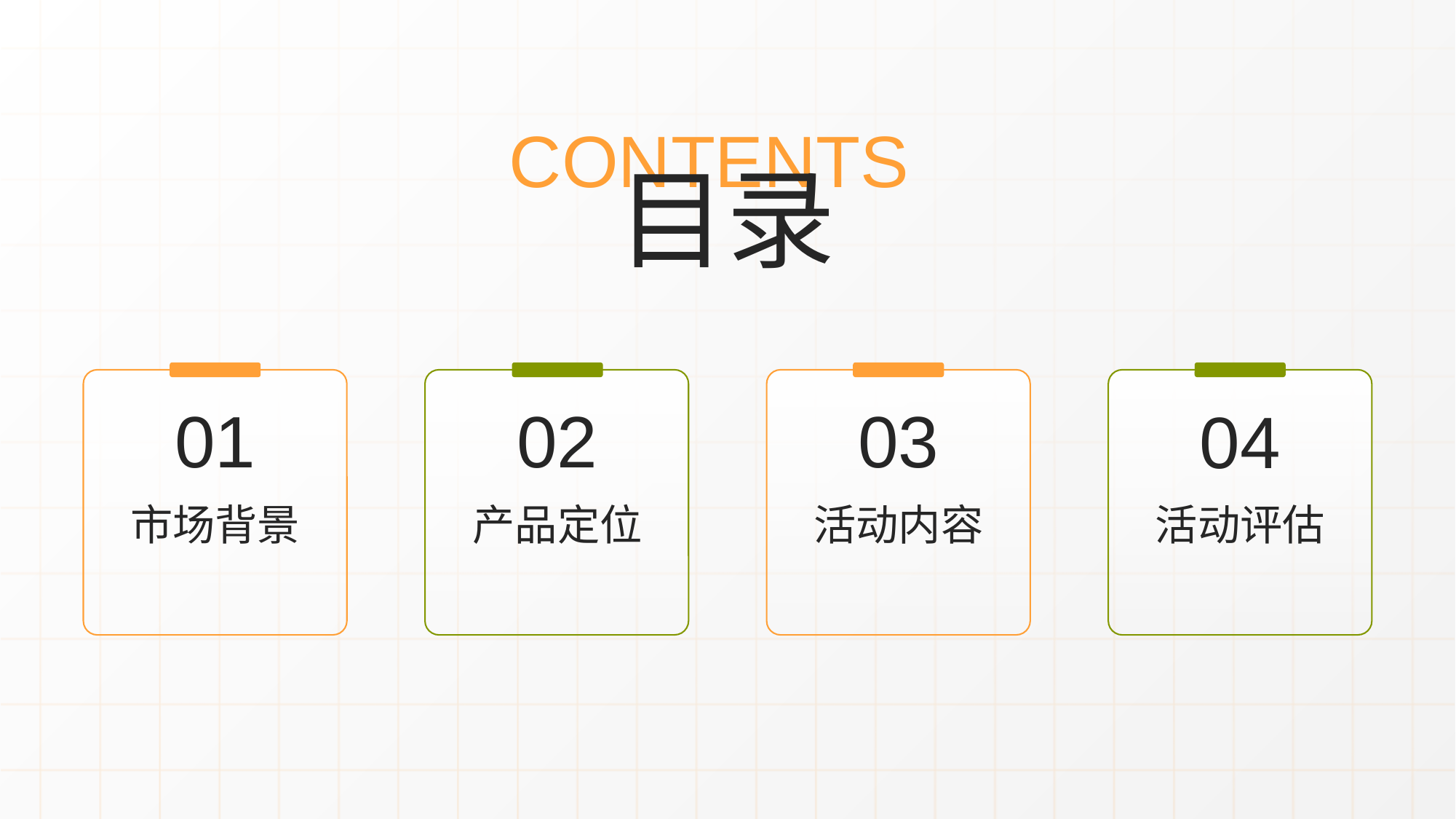

CONTENTS
目录

01
02
03
04
活动评估
市场背景
产品定位
活动内容